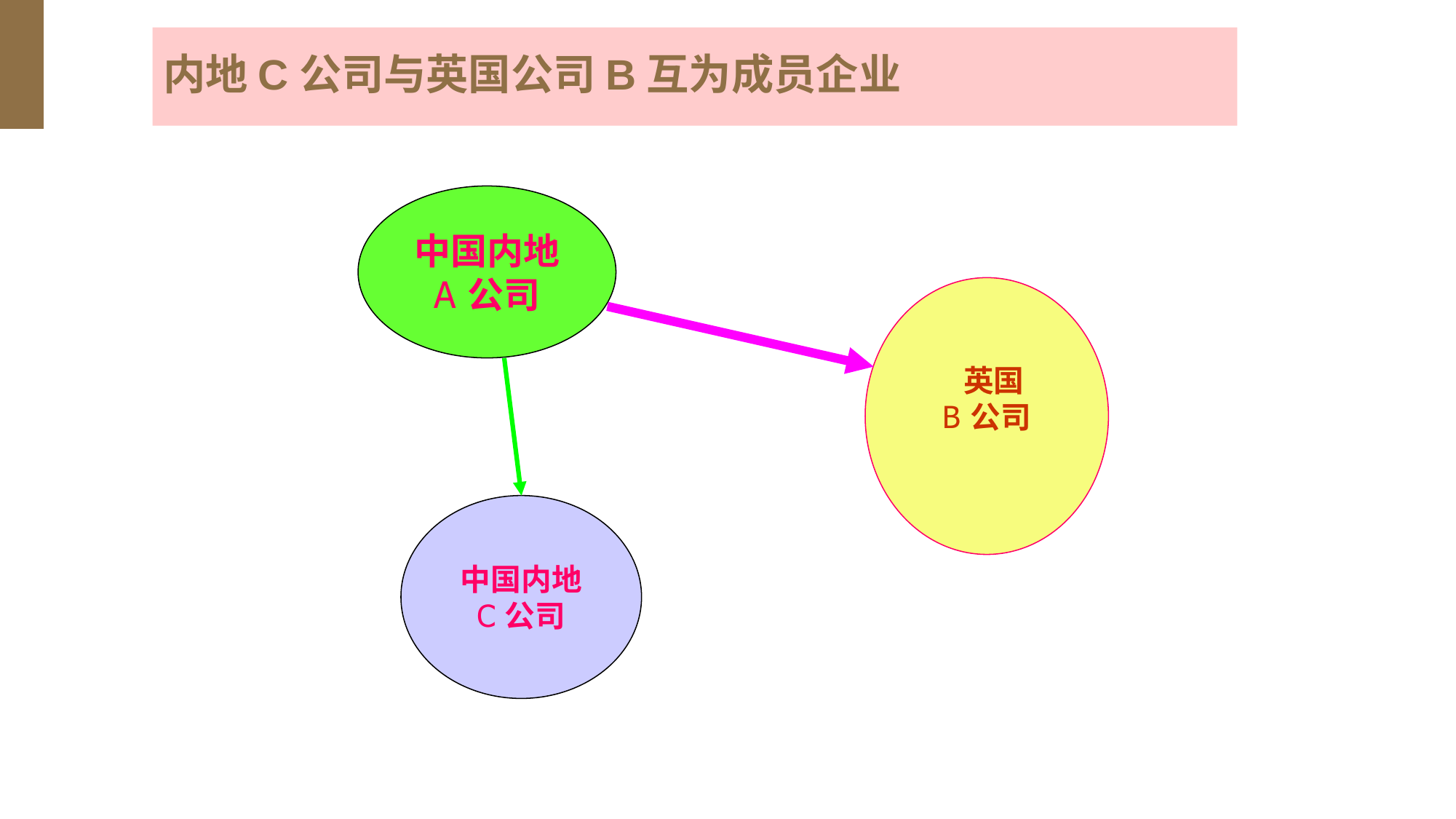

# 内地C公司与英国公司B互为成员企业

中国内地
A公司
 英国
B公司

中国内地
C公司